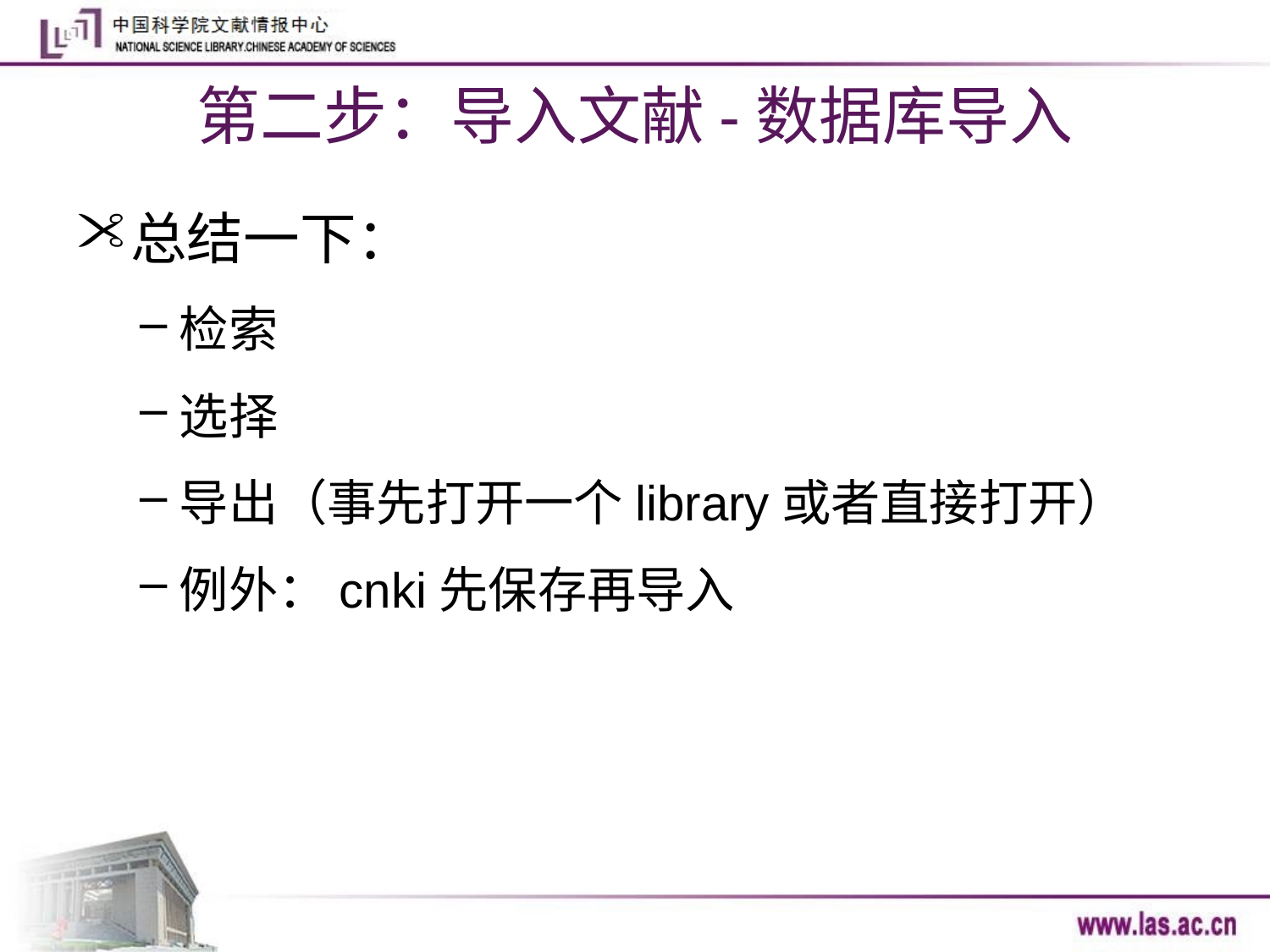

# 第二步：导入文献-数据库导入
总结一下：
检索
选择
导出（事先打开一个library或者直接打开）
例外：cnki先保存再导入